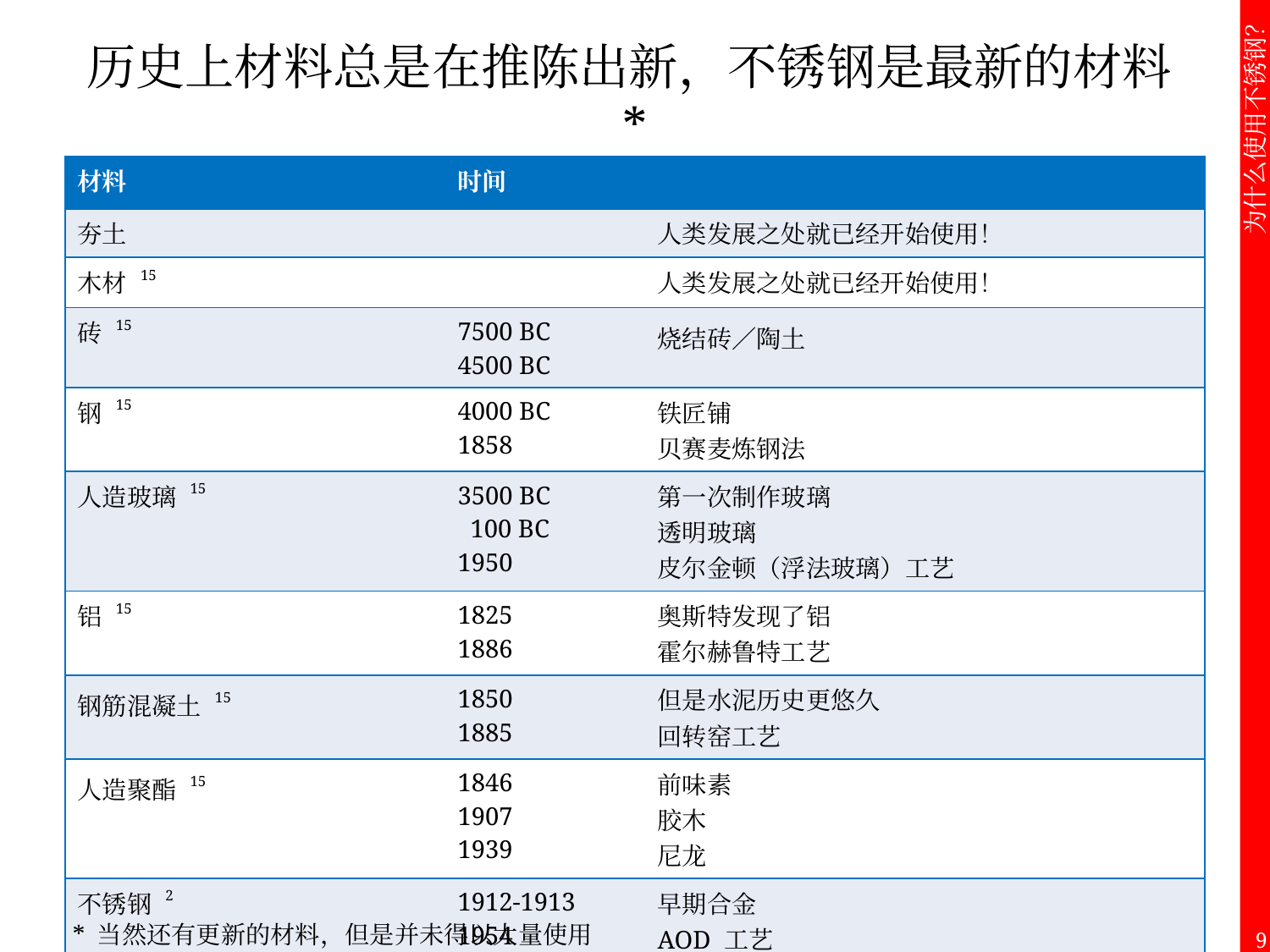

# 历史上材料总是在推陈出新，不锈钢是最新的材料*
| 材料 | 时间 |  |
| --- | --- | --- |
| 夯土 |  | 人类发展之处就已经开始使用！ |
| 木材 15 |  | 人类发展之处就已经开始使用！ |
| 砖 15 | 7500 BC 4500 BC | 烧结砖／陶土 |
| 钢 15 | 4000 BC 1858 | 铁匠铺 贝赛麦炼钢法 |
| 人造玻璃 15 | 3500 BC 100 BC 1950 | 第一次制作玻璃 透明玻璃 皮尔金顿（浮法玻璃）工艺 |
| 铝 15 | 1825 1886 | 奥斯特发现了铝 霍尔赫鲁特工艺 |
| 钢筋混凝土 15 | 1850 1885 | 但是水泥历史更悠久 回转窑工艺 |
| 人造聚酯 15 | 1846 1907 1939 | 前味素 胶木 尼龙 |
| 不锈钢 2 | 1912-1913 1954 1955 | 早期合金 AOD 工艺 带钢热连轧 |
* 当然还有更新的材料，但是并未得以大量使用
9